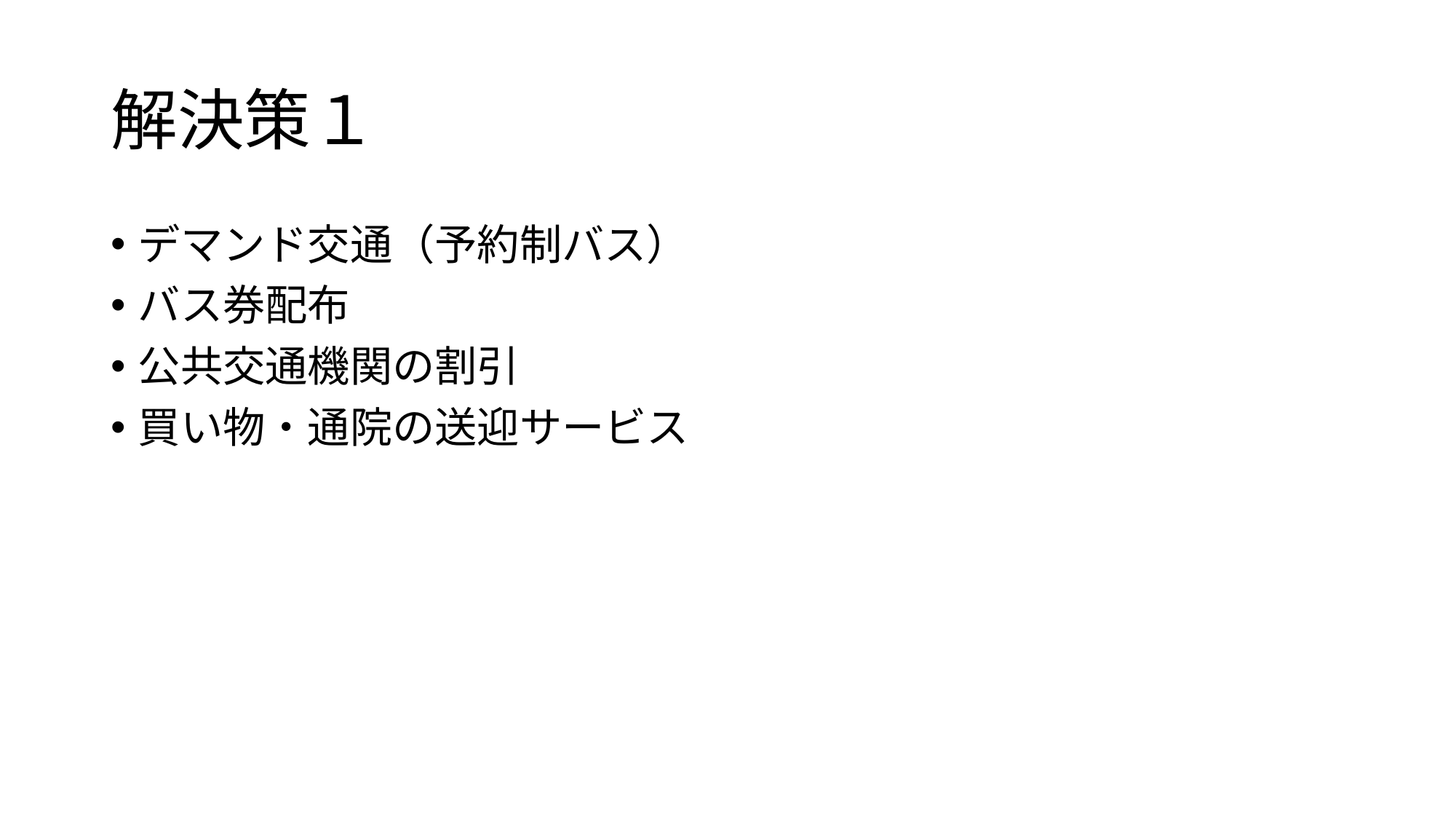

# 解決策１
デマンド交通（予約制バス）
バス券配布
公共交通機関の割引
買い物・通院の送迎サービス